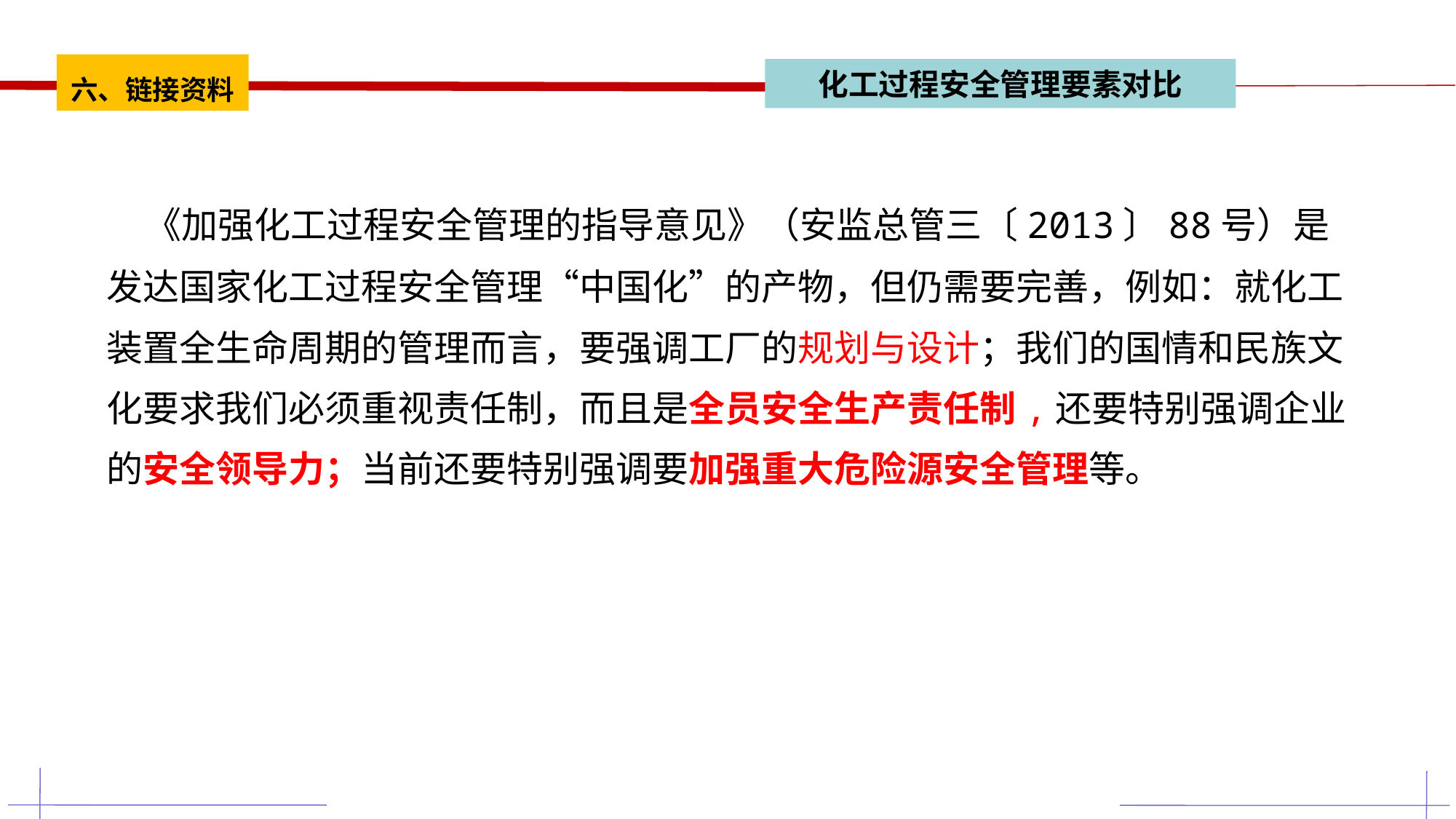

六、链接资料
化工过程安全管理要素对比

   《加强化工过程安全管理的指导意见》（安监总管三〔2013〕88号）是发达国家化工过程安全管理“中国化”的产物，但仍需要完善，例如：就化工装置全生命周期的管理而言，要强调工厂的规划与设计；我们的国情和民族文化要求我们必须重视责任制，而且是全员安全生产责任制,还要特别强调企业的安全领导力；当前还要特别强调要加强重大危险源安全管理等。